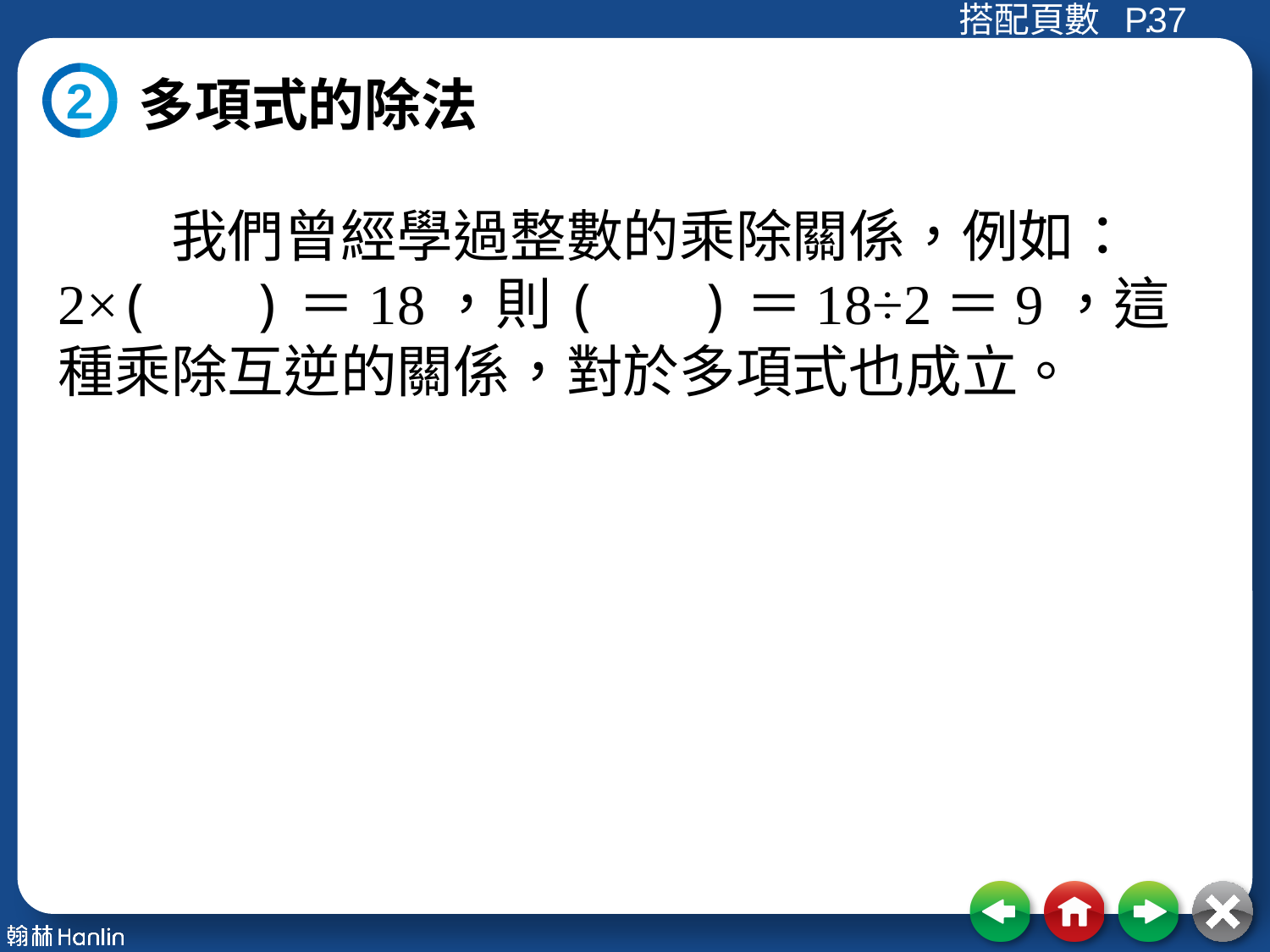

37
2
多項式的除法
　　我們曾經學過整數的乘除關係，例如：2×(       )＝18，則(       )＝18÷2＝9，這種乘除互逆的關係，對於多項式也成立。